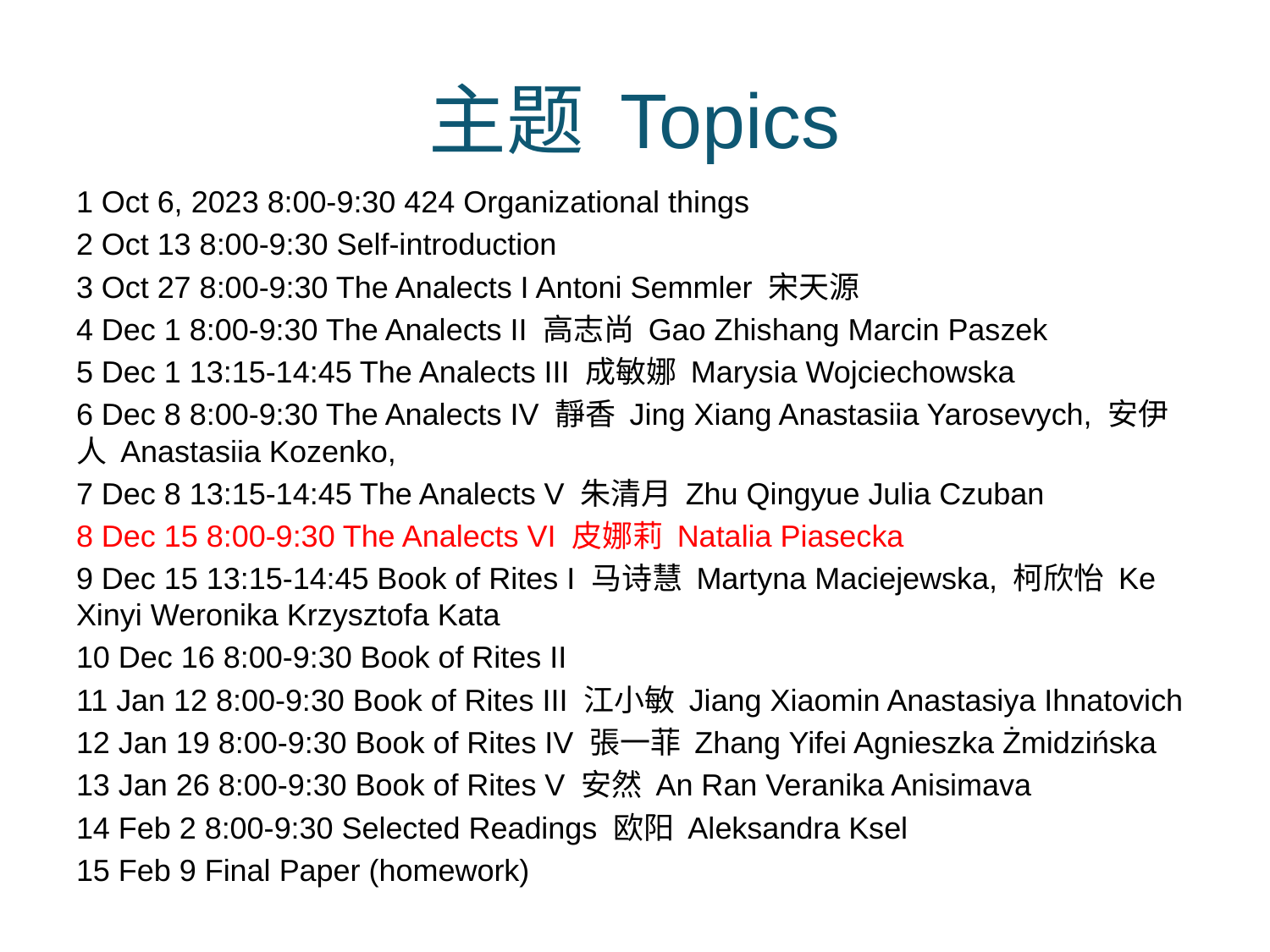

# 主题 Topics
1 Oct 6, 2023 8:00-9:30 424 Organizational things
2 Oct 13 8:00-9:30 Self-introduction
3 Oct 27 8:00-9:30 The Analects I Antoni Semmler 宋天源
4 Dec 1 8:00-9:30 The Analects II 高志尚 Gao Zhishang Marcin Paszek
5 Dec 1 13:15-14:45 The Analects III 成敏娜 Marysia Wojciechowska
6 Dec 8 8:00-9:30 The Analects IV 靜香 Jing Xiang Anastasiia Yarosevych, 安伊人 Anastasiia Kozenko,
7 Dec 8 13:15-14:45 The Analects V 朱清月 Zhu Qingyue Julia Czuban
8 Dec 15 8:00-9:30 The Analects VI 皮娜莉 Natalia Piasecka
9 Dec 15 13:15-14:45 Book of Rites I 马诗慧 Martyna Maciejewska, 柯欣怡 Ke Xinyi Weronika Krzysztofa Kata
10 Dec 16 8:00-9:30 Book of Rites II
11 Jan 12 8:00-9:30 Book of Rites III 江小敏 Jiang Xiaomin Anastasiya Ihnatovich
12 Jan 19 8:00-9:30 Book of Rites IV 張一菲 Zhang Yifei Agnieszka Żmidzińska
13 Jan 26 8:00-9:30 Book of Rites V 安然 An Ran Veranika Anisimava
14 Feb 2 8:00-9:30 Selected Readings 欧阳 Aleksandra Ksel
15 Feb 9 Final Paper (homework)